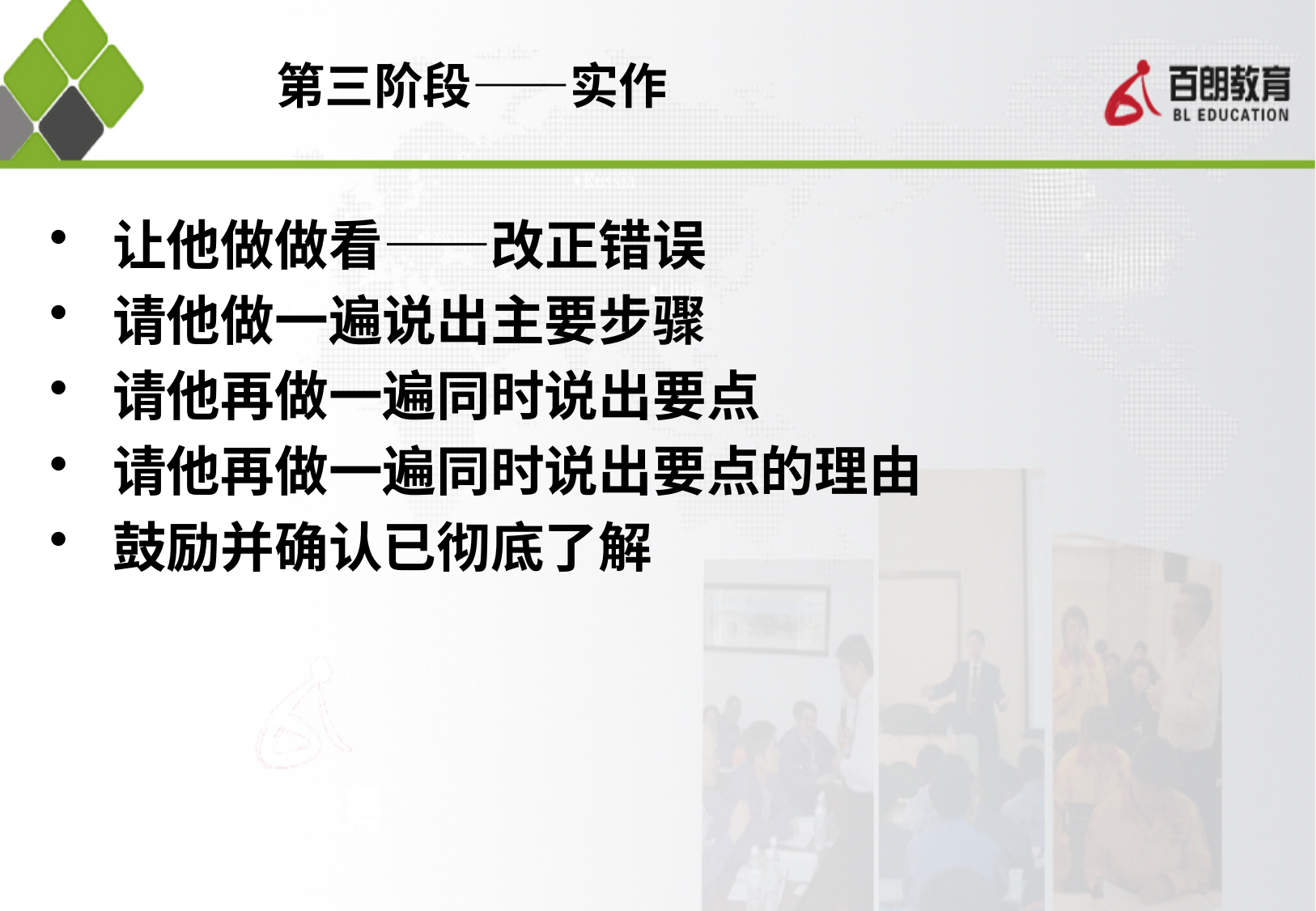

# 第三阶段——实作
让他做做看——改正错误
请他做一遍说出主要步骤
请他再做一遍同时说出要点
请他再做一遍同时说出要点的理由
鼓励并确认已彻底了解